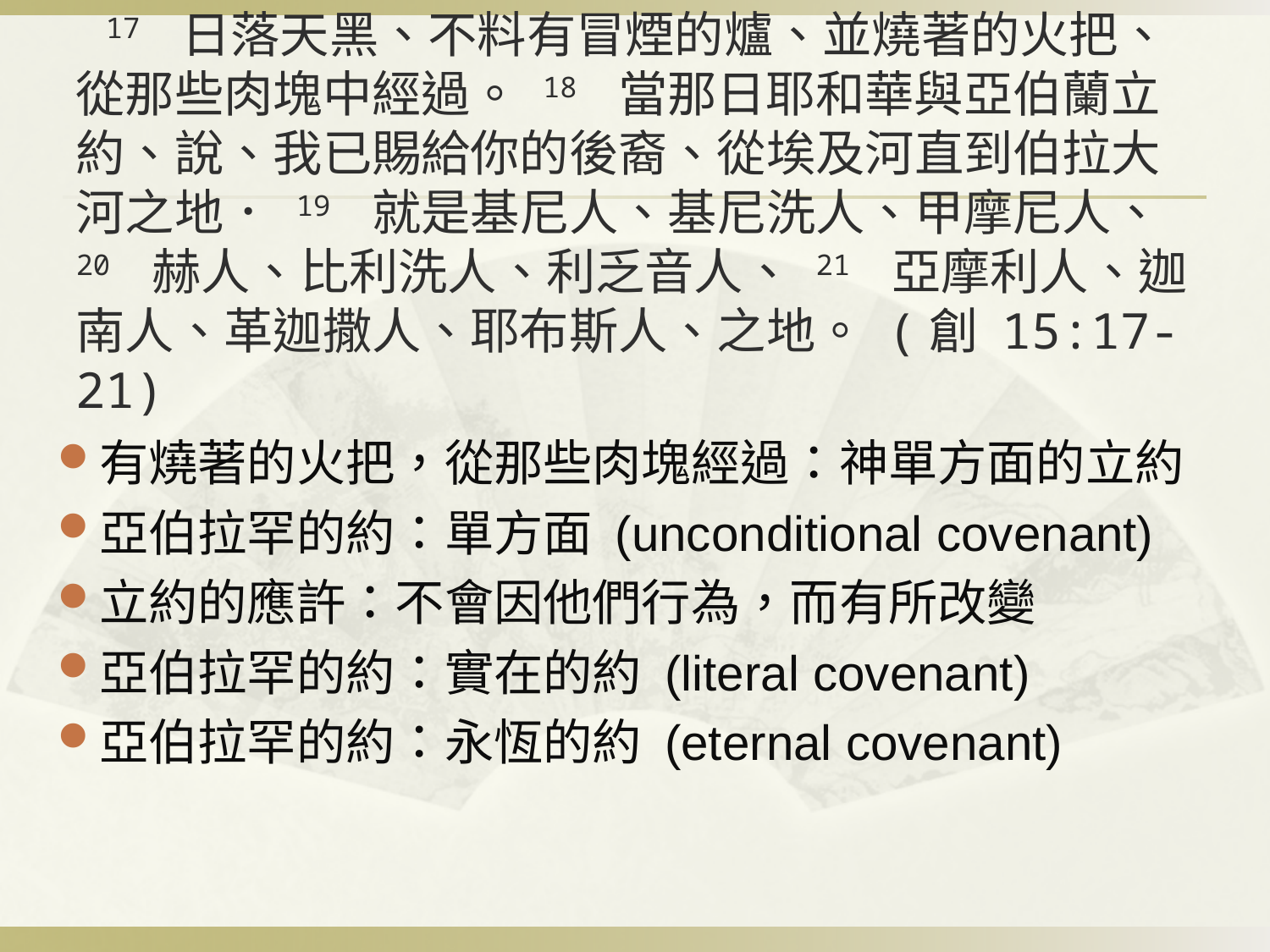

# 17 日落天黑、不料有冒煙的爐、並燒著的火把、從那些肉塊中經過。 18 當那日耶和華與亞伯蘭立約、說、我已賜給你的後裔、從埃及河直到伯拉大河之地． 19 就是基尼人、基尼洗人、甲摩尼人、 20 赫人、比利洗人、利乏音人、 21 亞摩利人、迦南人、革迦撒人、耶布斯人、之地。 (創 15:17-21)
有燒著的火把，從那些肉塊經過：神單方面的立約
亞伯拉罕的約：單方面 (unconditional covenant)
立約的應許：不會因他們行為，而有所改變
亞伯拉罕的約：實在的約 (literal covenant)
亞伯拉罕的約：永恆的約 (eternal covenant)